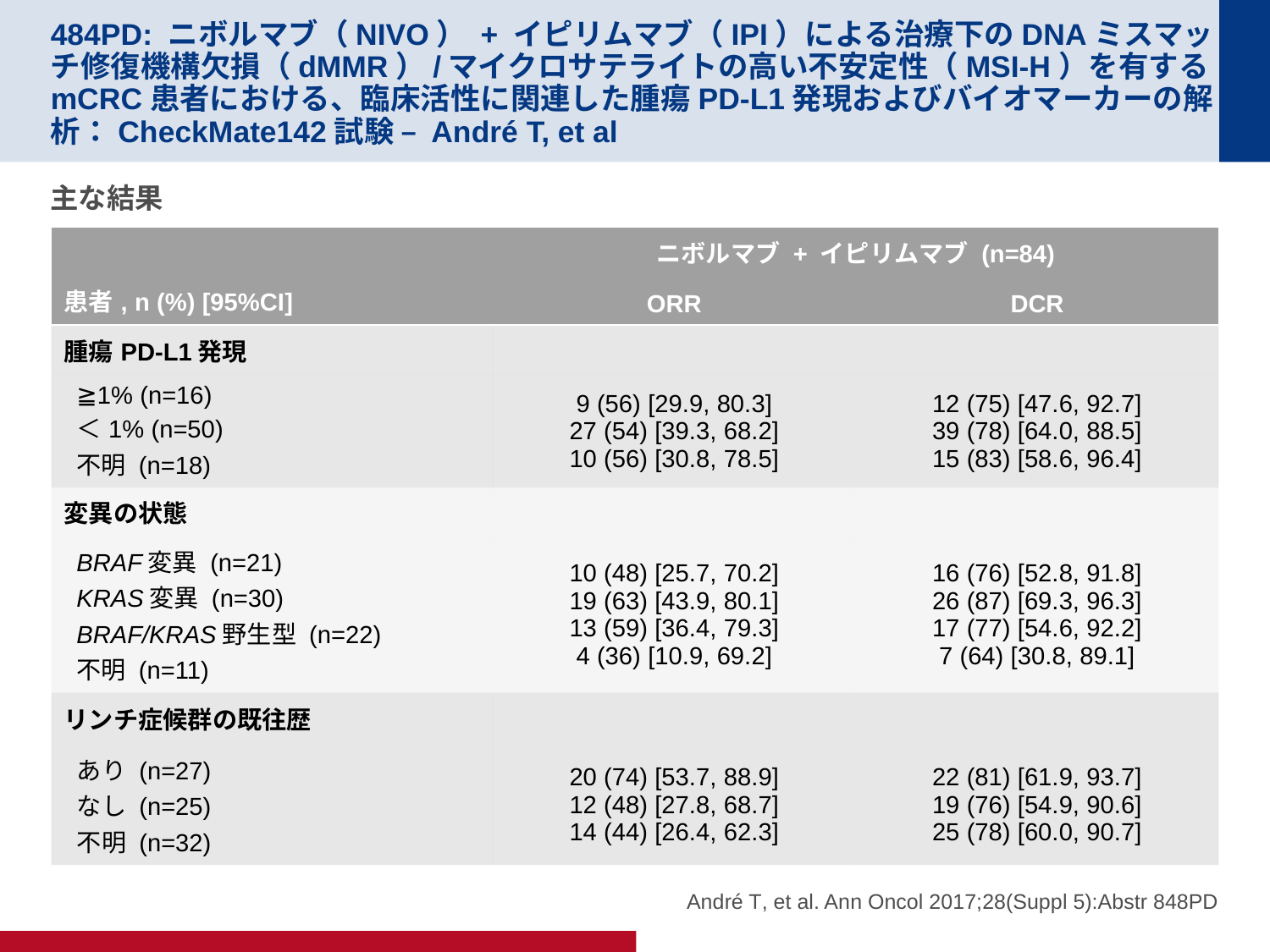

# 484PD: ニボルマブ（NIVO） + イピリムマブ（IPI）による治療下のDNAミスマッチ修復機構欠損（dMMR）/マイクロサテライトの高い不安定性（MSI-H）を有するmCRC患者における、臨床活性に関連した腫瘍PD-L1発現およびバイオマーカーの解析：CheckMate142試験 – André T, et al
主な結果

| 患者, n (%) [95%CI] | ニボルマブ + イピリムマブ (n=84) |  |
| --- | --- | --- |
|  | ORR | DCR |
| 腫瘍PD-L1発現 |  |  |
| ≧1% (n=16) ＜1% (n=50) 不明 (n=18) | 9 (56) [29.9, 80.3] 27 (54) [39.3, 68.2] 10 (56) [30.8, 78.5] | 12 (75) [47.6, 92.7] 39 (78) [64.0, 88.5] 15 (83) [58.6, 96.4] |
| 変異の状態 |  |  |
| BRAF変異 (n=21) KRAS変異 (n=30) BRAF/KRAS野生型 (n=22) 不明 (n=11) | 10 (48) [25.7, 70.2] 19 (63) [43.9, 80.1] 13 (59) [36.4, 79.3] 4 (36) [10.9, 69.2] | 16 (76) [52.8, 91.8] 26 (87) [69.3, 96.3] 17 (77) [54.6, 92.2] 7 (64) [30.8, 89.1] |
| リンチ症候群の既往歴 |  |  |
| あり (n=27) なし (n=25) 不明 (n=32) | 20 (74) [53.7, 88.9] 12 (48) [27.8, 68.7] 14 (44) [26.4, 62.3] | 22 (81) [61.9, 93.7] 19 (76) [54.9, 90.6] 25 (78) [60.0, 90.7] |
André T, et al. Ann Oncol 2017;28(Suppl 5):Abstr 848PD